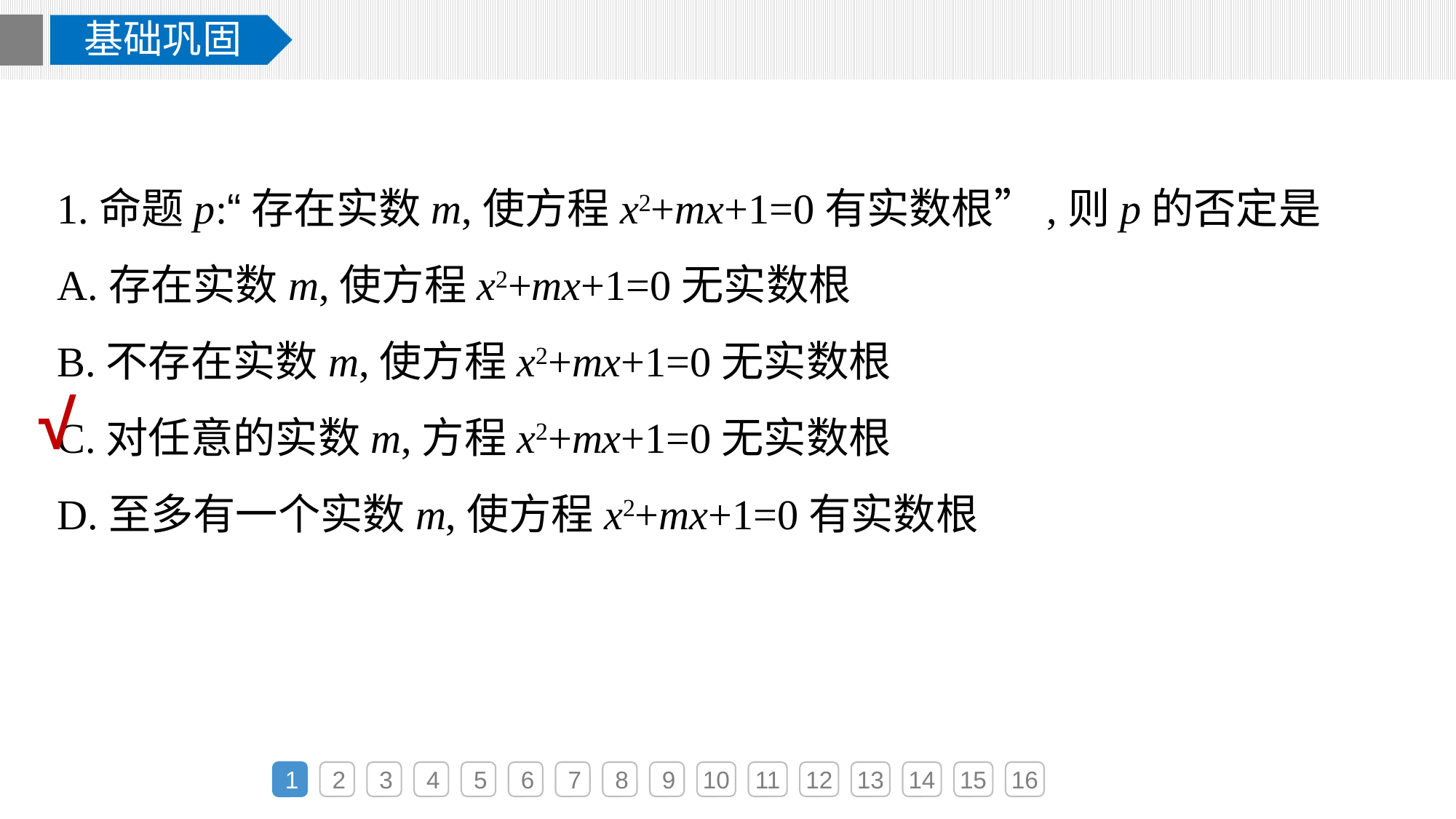

基础巩固

1.命题p:“存在实数m,使方程x2+mx+1=0有实数根”,则p的否定是
A.存在实数m,使方程x2+mx+1=0无实数根
B.不存在实数m,使方程x2+mx+1=0无实数根
C.对任意的实数m,方程x2+mx+1=0无实数根
D.至多有一个实数m,使方程x2+mx+1=0有实数根
√
1
2
3
4
5
6
7
8
9
10
11
12
13
14
15
16